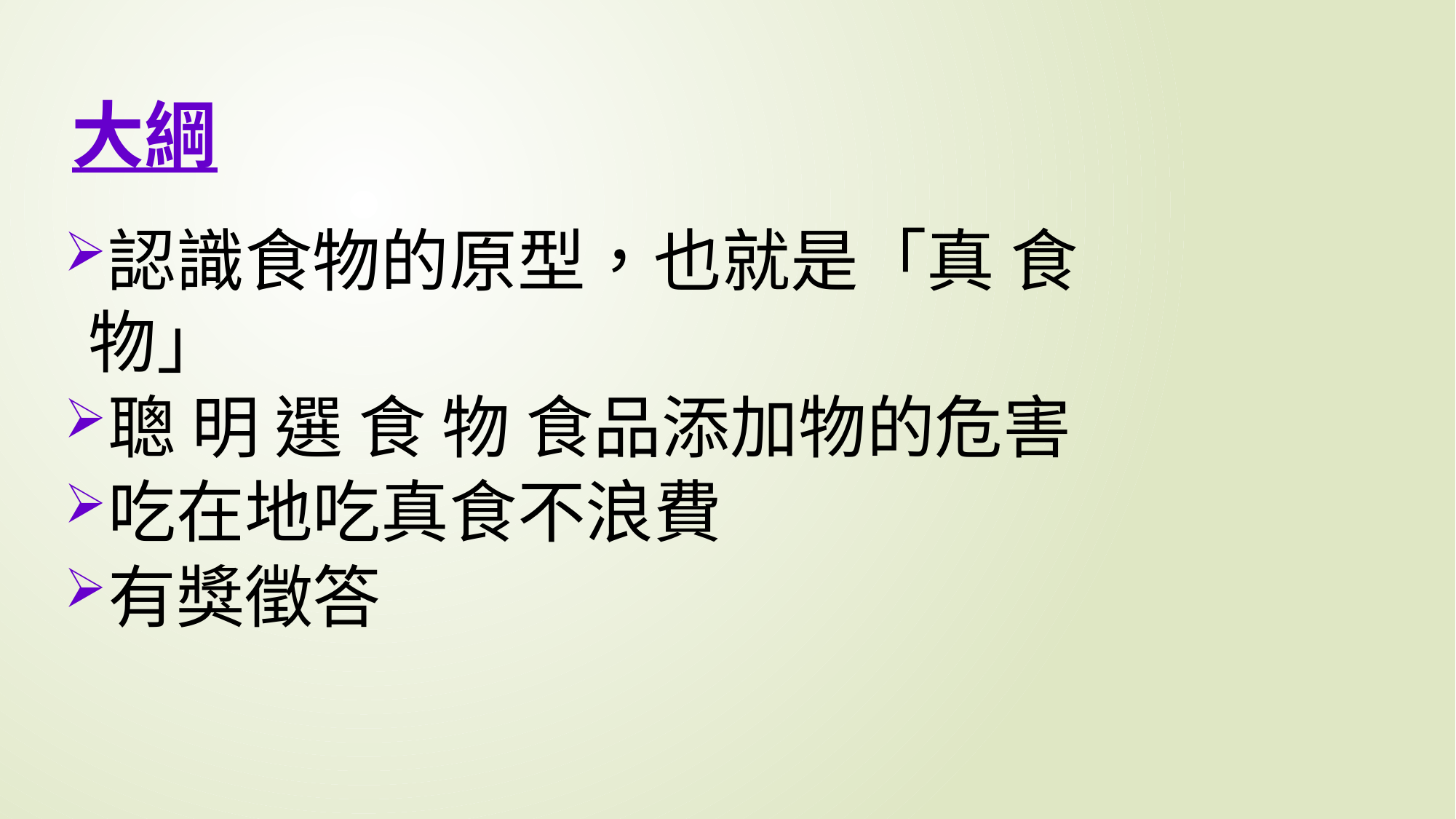

大綱
認識食物的原型，也就是「真 食 物」
聰 明 選 食 物 食品添加物的危害
吃在地吃真食不浪費
有獎徵答